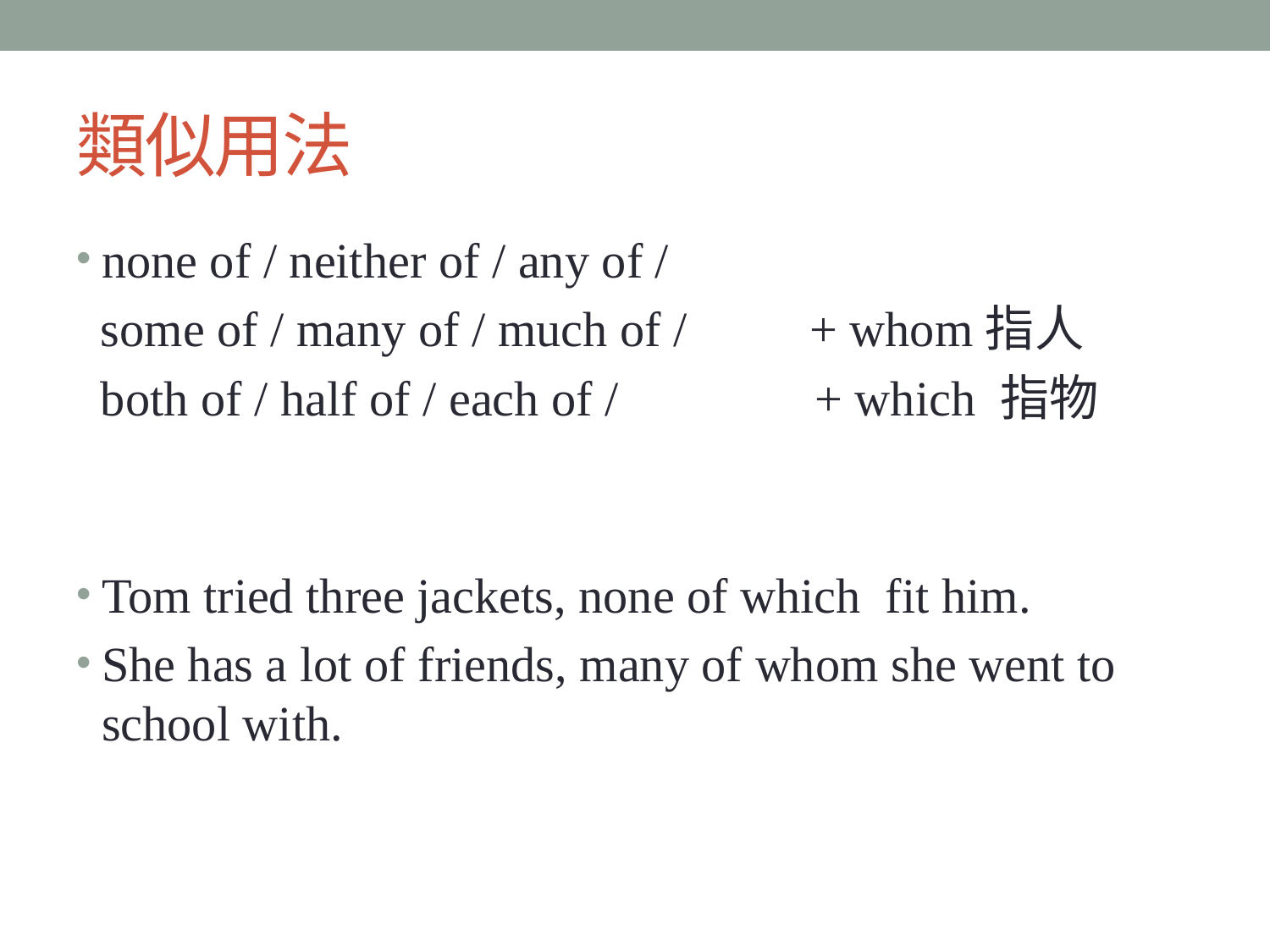

# 類似用法
none of / neither of / any of /
  some of / many of / much of /          + whom指人
  both of / half of / each of /                + which 指物

Tom tried three jackets, none of which  fit him.
She has a lot of friends, many of whom she went to school with.